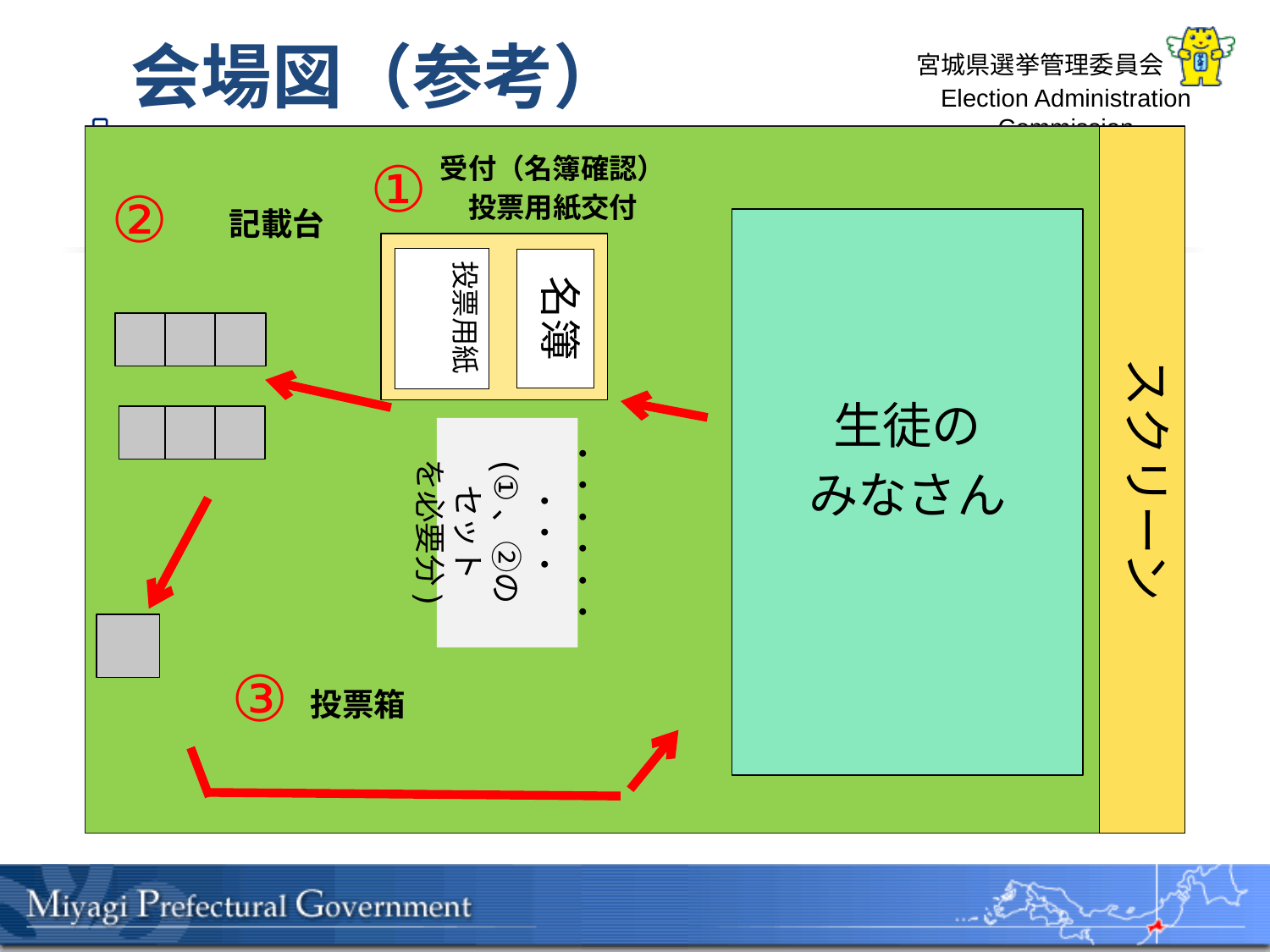

会場図（参考）

スクリーン
①
受付（名簿確認）
投票用紙交付
②
記載台

生徒の
みなさん

投票用紙

名簿
各クラスそれぞれのレーンで実施します。

・・・・・・・・・
(①、②のセット
を必要分)

③
投票箱